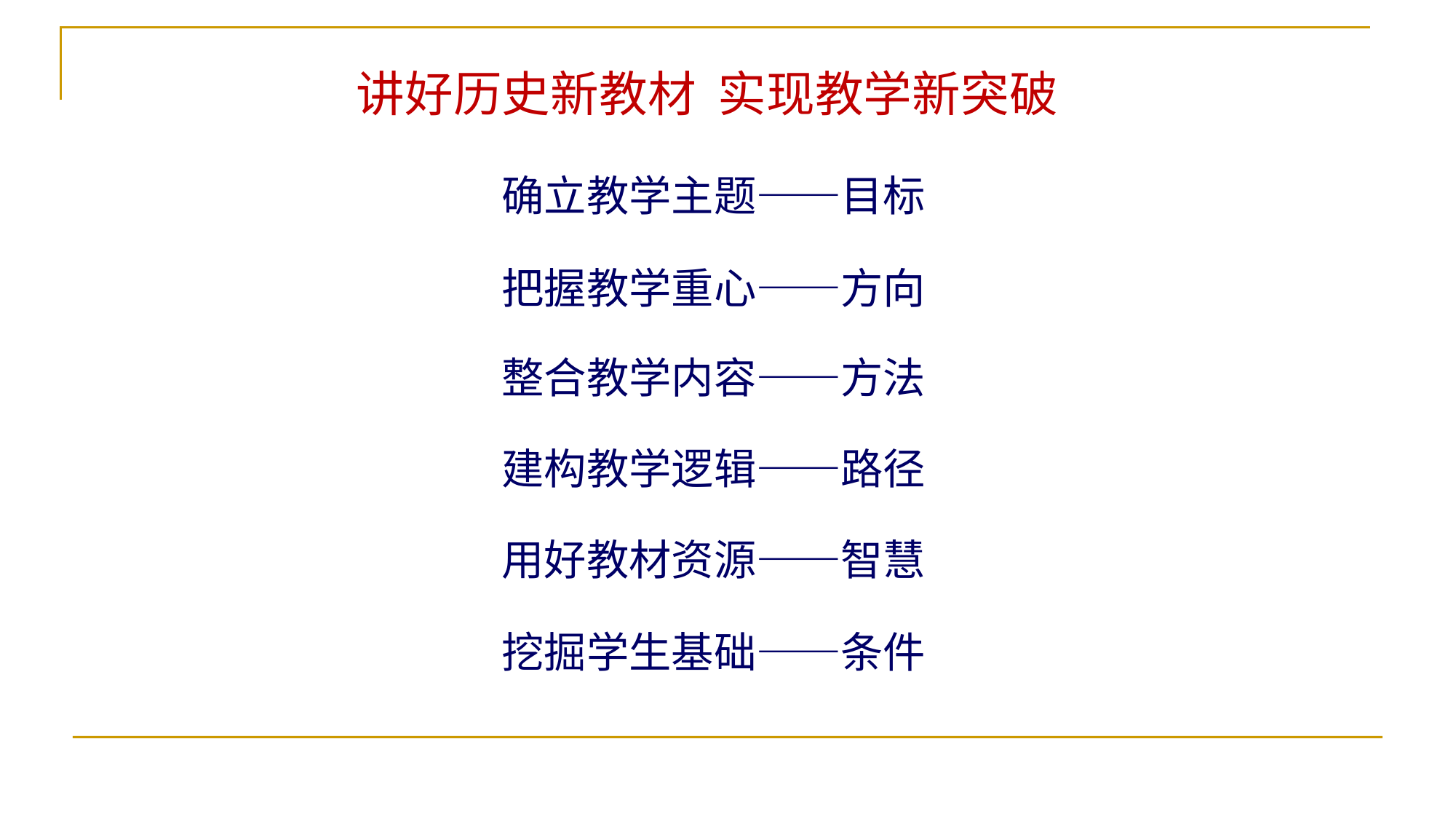

讲好历史新教材  实现教学新突破
确立教学主题——目标
把握教学重心——方向
整合教学内容——方法
建构教学逻辑——路径
用好教材资源——智慧
挖掘学生基础——条件